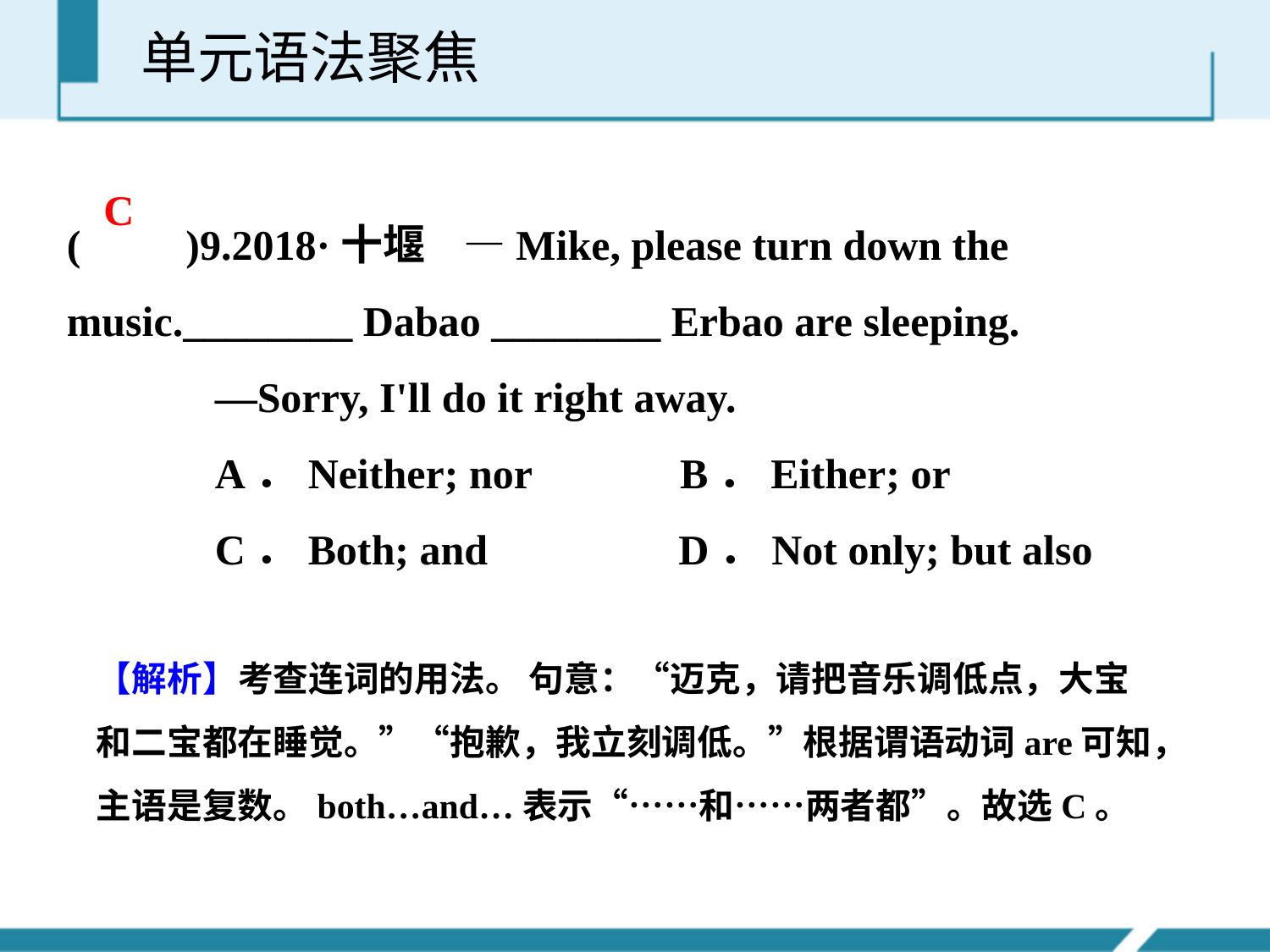

单元语法聚焦
C
(　　)9.2018·十堰    —Mike, please turn down the music.________ Dabao ________ Erbao are sleeping.
              —Sorry, I'll do it right away.
              A．Neither; nor              B．Either; or
              C．Both; and                  D．Not only; but also
【解析】考查连词的用法。 句意：“迈克，请把音乐调低点，大宝和二宝都在睡觉。”“抱歉，我立刻调低。”根据谓语动词are可知，主语是复数。both…and…表示“……和……两者都”。故选C。